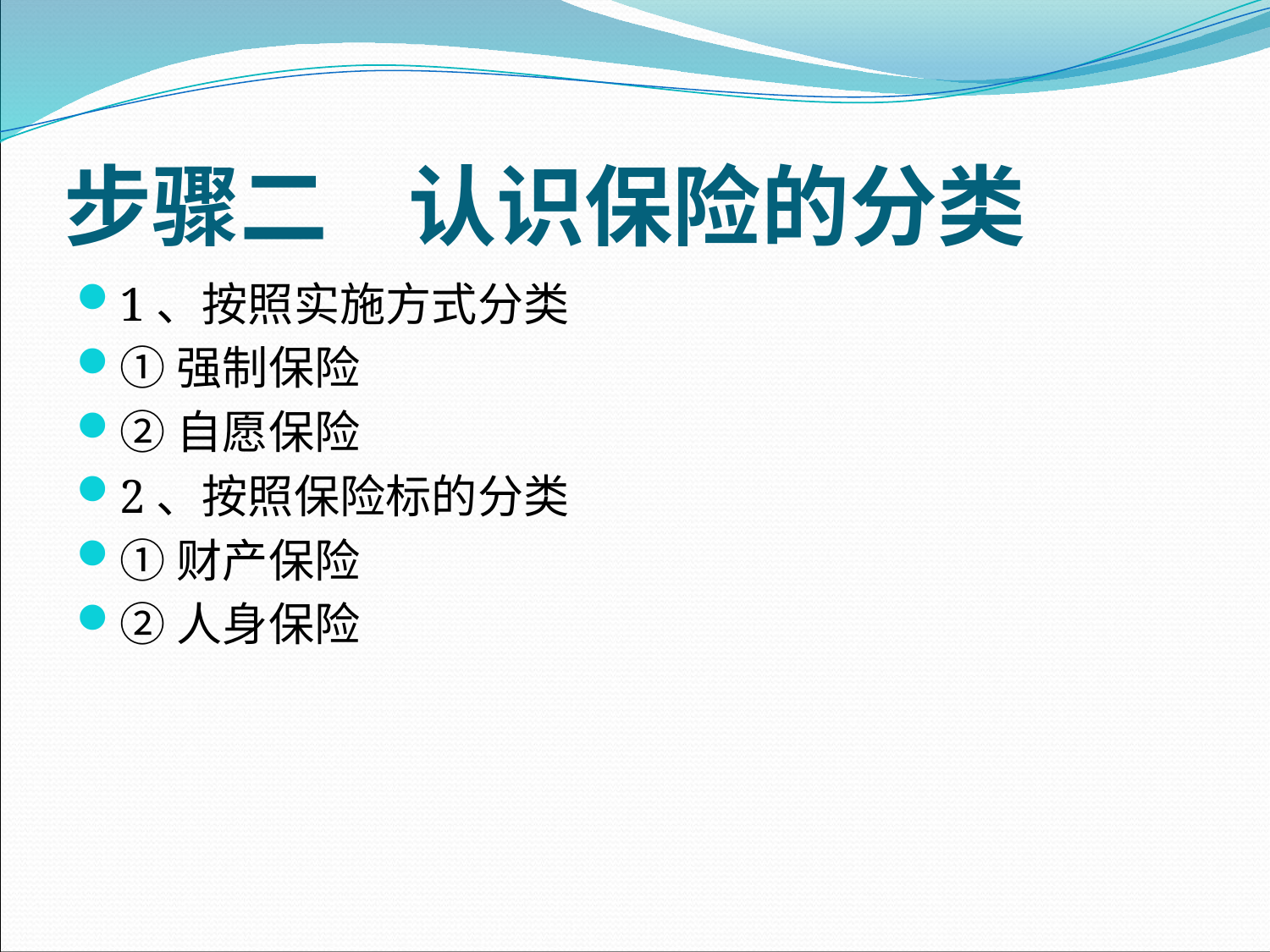

# 步骤二    认识保险的分类
1、按照实施方式分类
①强制保险
②自愿保险
2、按照保险标的分类
①财产保险
②人身保险